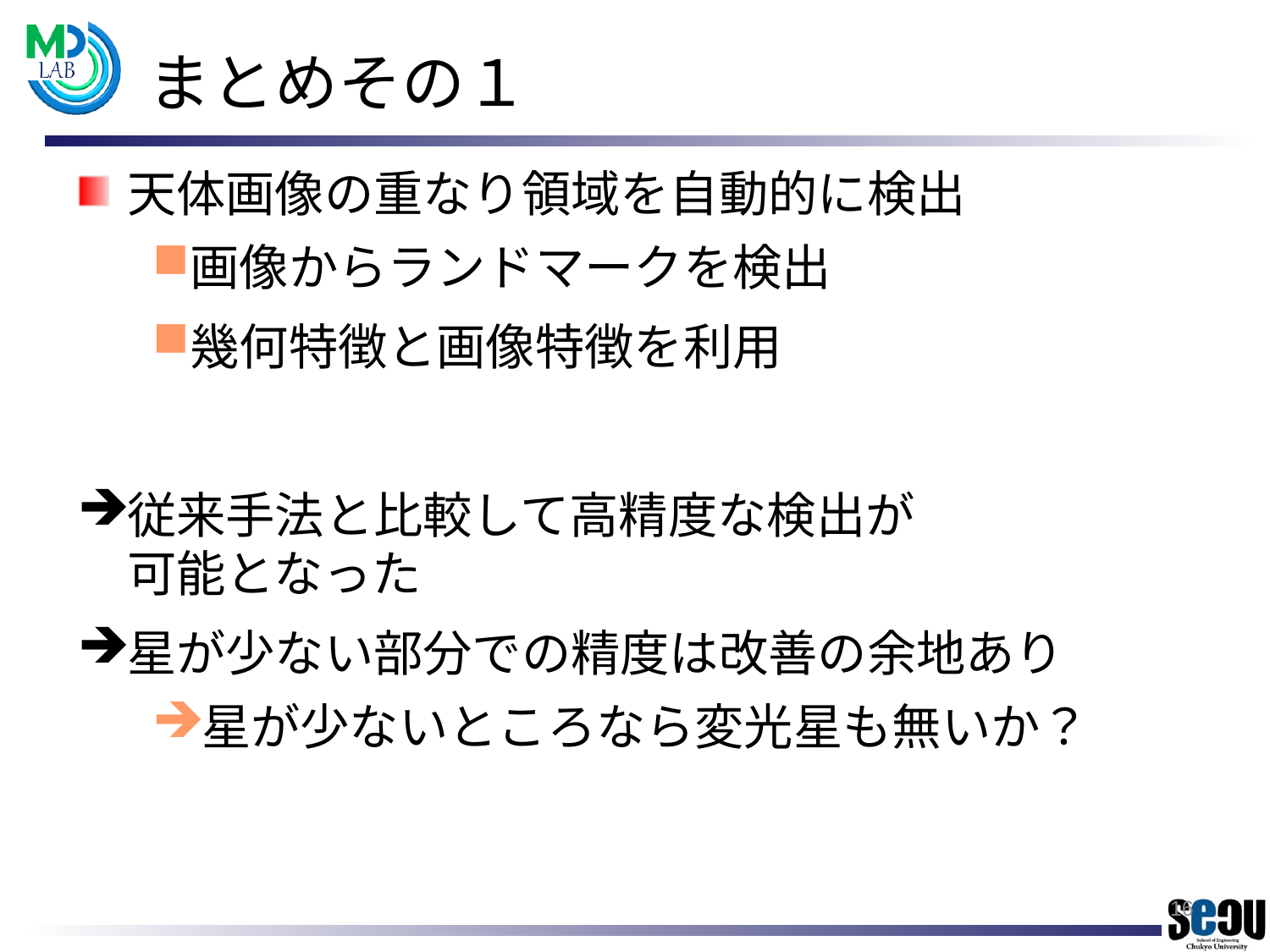

# まとめその１
天体画像の重なり領域を自動的に検出
画像からランドマークを検出
幾何特徴と画像特徴を利用

従来手法と比較して高精度な検出が
可能となった
星が少ない部分での精度は改善の余地あり
星が少ないところなら変光星も無いか？

16